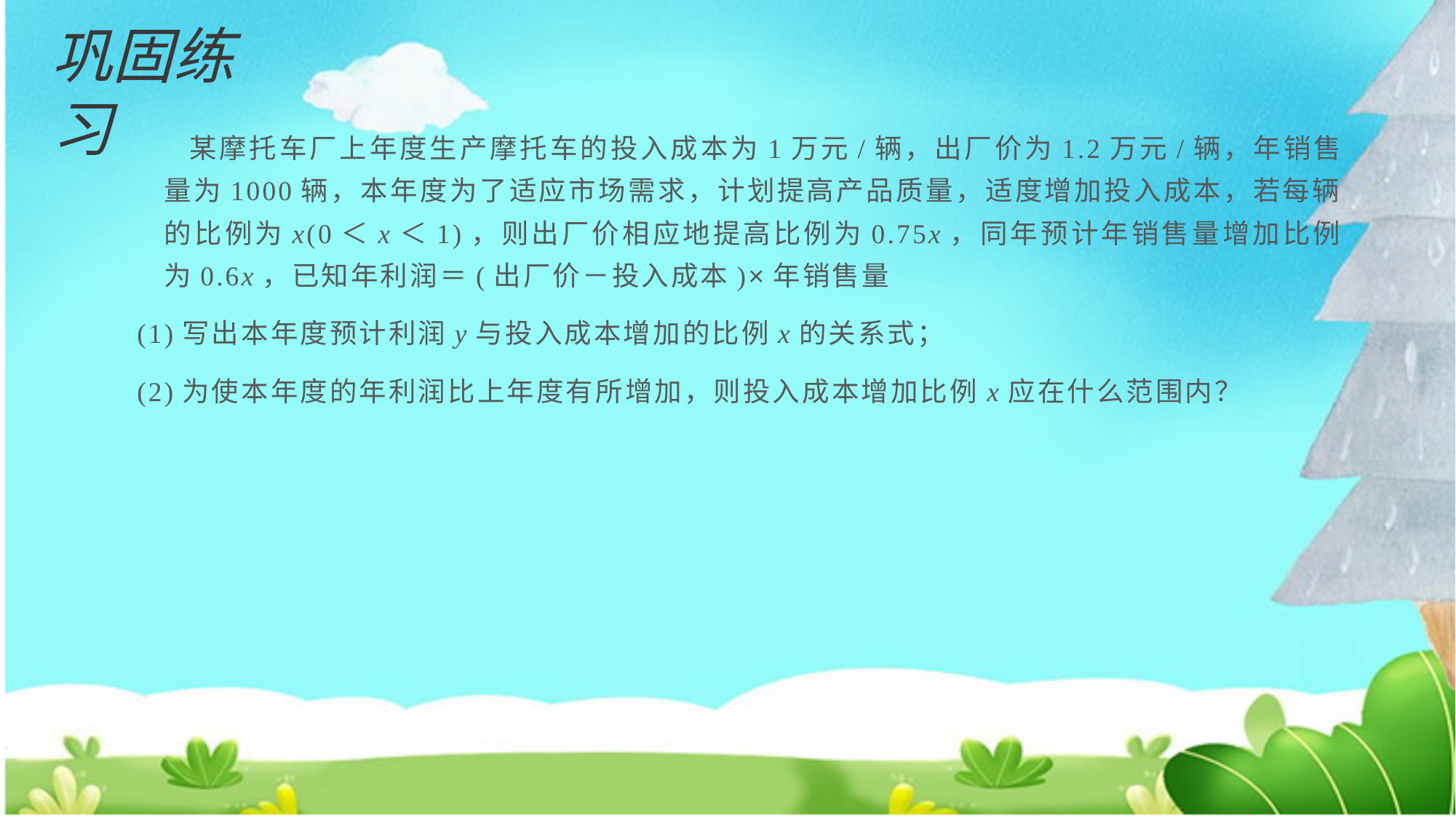

巩固练习

     某摩托车厂上年度生产摩托车的投入成本为1万元/辆，出厂价为1.2万元/辆，年销售量为1000辆，本年度为了适应市场需求，计划提高产品质量，适度增加投入成本，若每辆的比例为x(0＜x＜1)，则出厂价相应地提高比例为0.75x，同年预计年销售量增加比例为0.6x，已知年利润＝(出厂价－投入成本)×年销售量
(1)写出本年度预计利润y与投入成本增加的比例x的关系式；
(2)为使本年度的年利润比上年度有所增加，则投入成本增加比例x应在什么范围内？